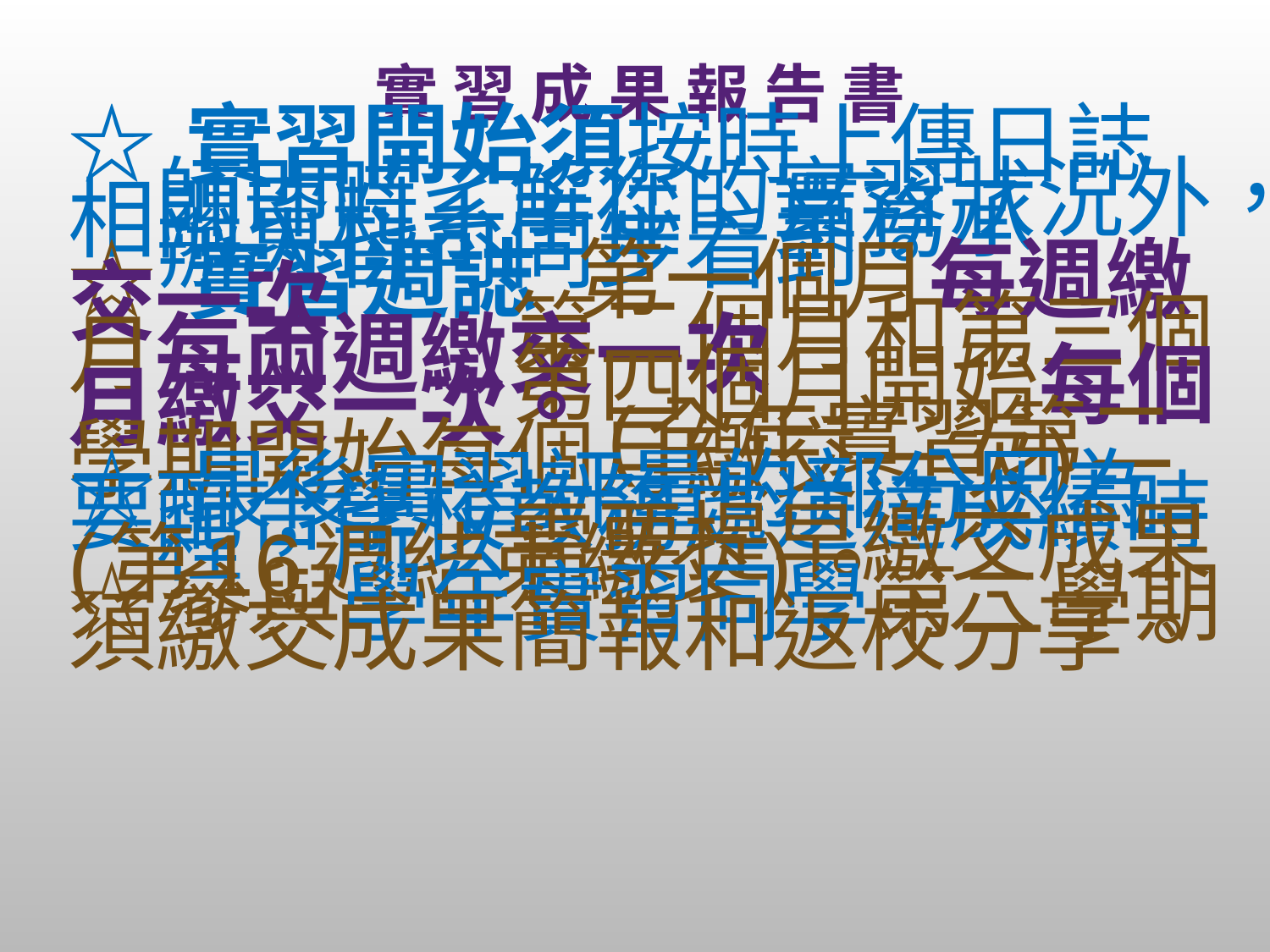

# 實 習 成 果 報 告 書
☆ 實習開始須按時上傳日誌於雲端資料夾，除實習輔導老
    師即時了解您的實習狀況外，相關資料系主任、業務承
    辦人皆可同步看到。
☆ 實習週誌  第一個月每週繳交一次
                      第二個月和第三個月每兩週繳交一次
                      第四個月開始每個月繳交一次。
                      (全年實習第二學期開始每個月繳交一次)
☆ 最後實習評量的部分因為要配合學校教務處送達成績時
    程，所以需要提早繳交成果(第16週結束繳交)。
☆參與學年實習同學第二學期須繳交成果簡報和返校分享。